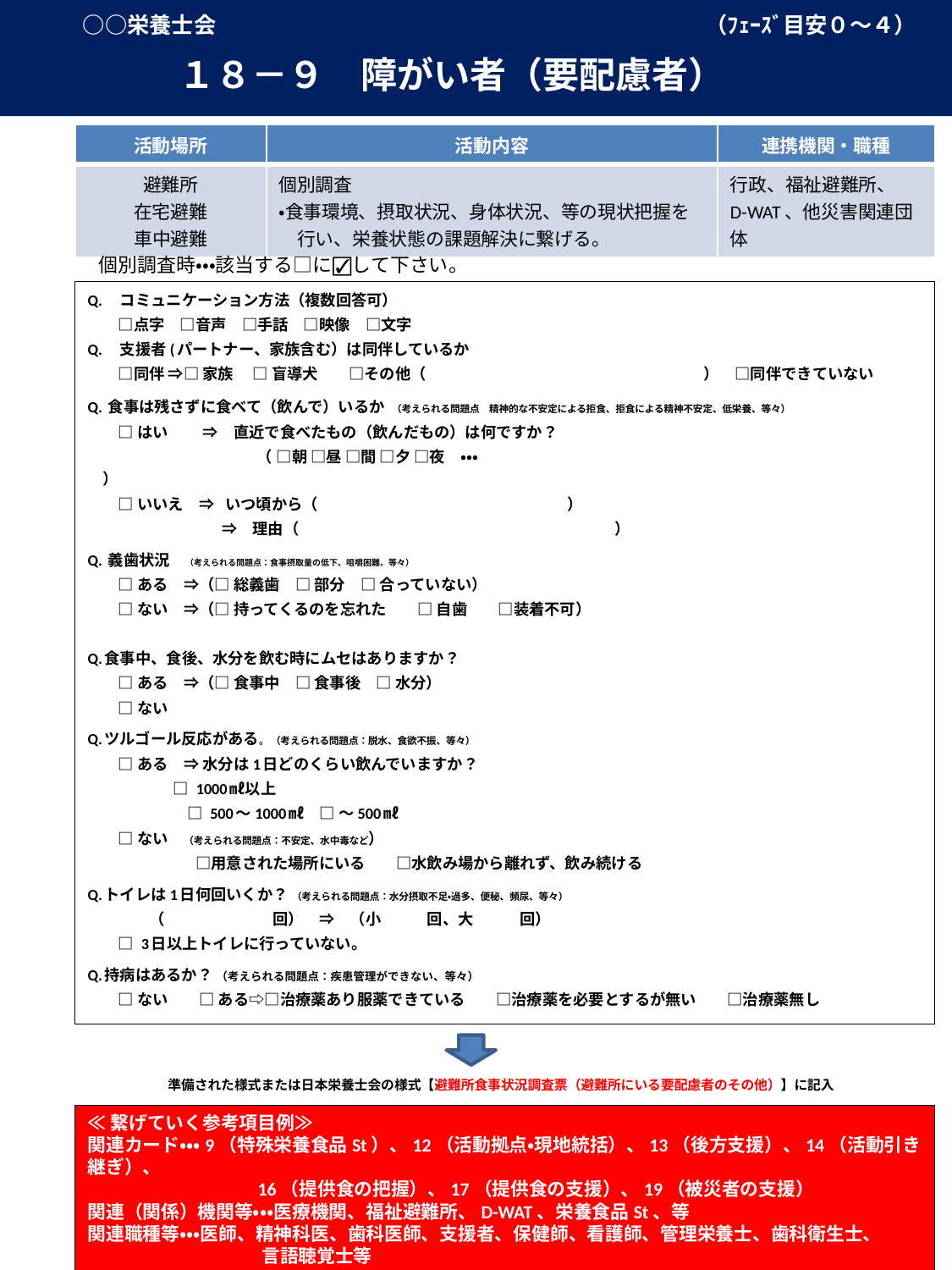

○○栄養士会　　　　　　　　　　　　　　　　　　　　　　（ﾌｪｰｽﾞ目安０～４）
　　　　１８－９　障がい者（要配慮者）
| 活動場所 | 活動内容 | 連携機関・職種 |
| --- | --- | --- |
| 避難所 在宅避難 車中避難 | 個別調査 ・食事環境、摂取状況、身体状況、等の現状把握を 　行い、栄養状態の課題解決に繋げる。 | 行政、福祉避難所、 D-WAT、他災害関連団体 |
個別調査時・・・該当する□に☑して下さい。
Q.　コミュニケーション方法（複数回答可）
　　□点字　□音声　□手話　□映像　□文字
Q.　支援者(パートナー、家族含む）は同伴しているか
　　□同伴 ⇒□ 家族 　□ 盲導犬　　□その他（　　　　　　　　　　　　　　　　　　）　□同伴できていない

Q. 食事は残さずに食べて（飲んで）いるか  （考えられる問題点　精神的な不安定による拒食、拒食による精神不安定、低栄養、等々）
　　□ はい　　 ⇒　直近で食べたもの（飲んだもの）は何ですか？
　　　　　　　　　　　（ □朝 □昼 □間 □夕 □夜　・・・　　　　　　　　　　　　　　　　         　　　　　　　　　　　）
　　□ いいえ　⇒   いつ頃から（ 　　　　　　　　　　　　　　  　  ）
　　　　 　　　　  ⇒　理由（　　　　　　　　　　　　　　　　　　  　　）

Q. 義歯状況　（考えられる問題点：食事摂取量の低下、咀嚼困難、等々）
　　□ ある　⇒（□ 総義歯　□ 部分　□ 合っていない）
　　□ ない　⇒（□ 持ってくるのを忘れた　　□ 自歯　　□装着不可）

Q.食事中、食後、水分を飲む時にムセはありますか？
　　□ ある　⇒（□ 食事中　□ 食事後　□ 水分）
　　□ ない

Q.ツルゴール反応がある。 （考えられる問題点：脱水、食欲不振、等々）
　　□ ある　⇒ 水分は1日どのくらい飲んでいますか？
　　　           □ 1000㎖以上
　　　　　　  □ 500～1000㎖　□ ～500㎖
　　□ ない　（考えられる問題点：不安定、水中毒など）
　　　　　　　□用意された場所にいる　　□水飲み場から離れず、飲み続ける

Q.トイレは1日何回いくか？ （考えられる問題点：水分摂取不足・過多、便秘、頻尿、等々）
　　　　（　　　　　　　回）　⇒　（小　　　回、大　　　回）
　　□ 3日以上トイレに行っていない。

Q.持病はあるか？ （考えられる問題点：疾患管理ができない、等々）
　　□ ない　　□ ある⇨□治療薬あり服薬できている　　□治療薬を必要とするが無い　　□治療薬無し

準備された様式または日本栄養士会の様式【避難所食事状況調査票（避難所にいる要配慮者のその他）】に記入
≪繋げていく参考項目例≫
関連カード・・・9（特殊栄養食品St）、12（活動拠点・現地統括）、13（後方支援）、14（活動引き継ぎ）、
　　　　　　　　　16（提供食の把握）、17（提供食の支援）、19（被災者の支援）
関連（関係）機関等・・・医療機関、福祉避難所、D-WAT、栄養食品St、等
関連職種等・・・医師、精神科医、歯科医師、支援者、保健師、看護師、管理栄養士、歯科衛生士、
　　　　　　　　　  言語聴覚士等